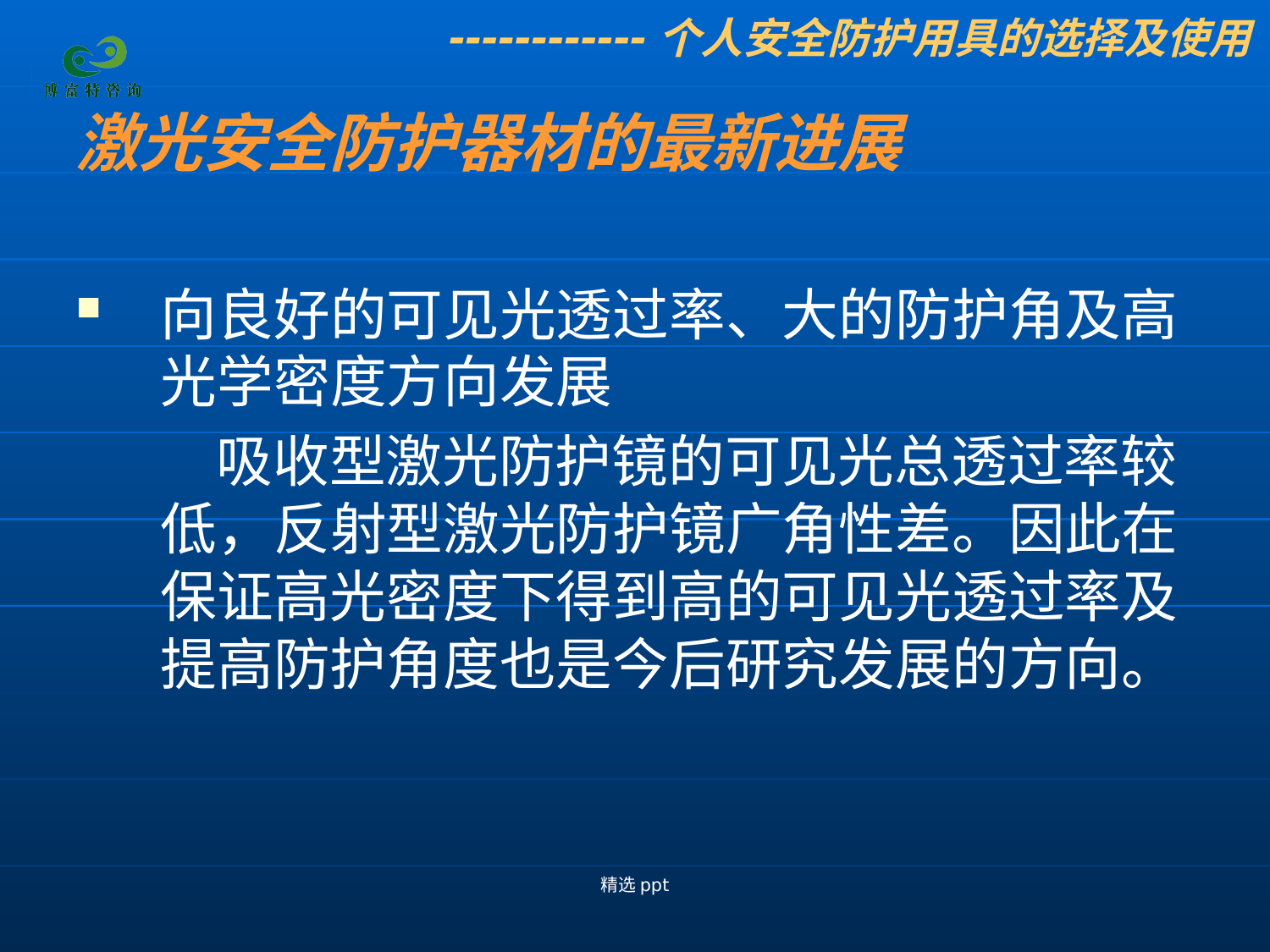

------------个人安全防护用具的选择及使用
激光安全防护器材的最新进展

向良好的可见光透过率、大的防护角及高光学密度方向发展
          吸收型激光防护镜的可见光总透过率较低，反射型激光防护镜广角性差。因此在保证高光密度下得到高的可见光透过率及提高防护角度也是今后研究发展的方向。

64
精选ppt